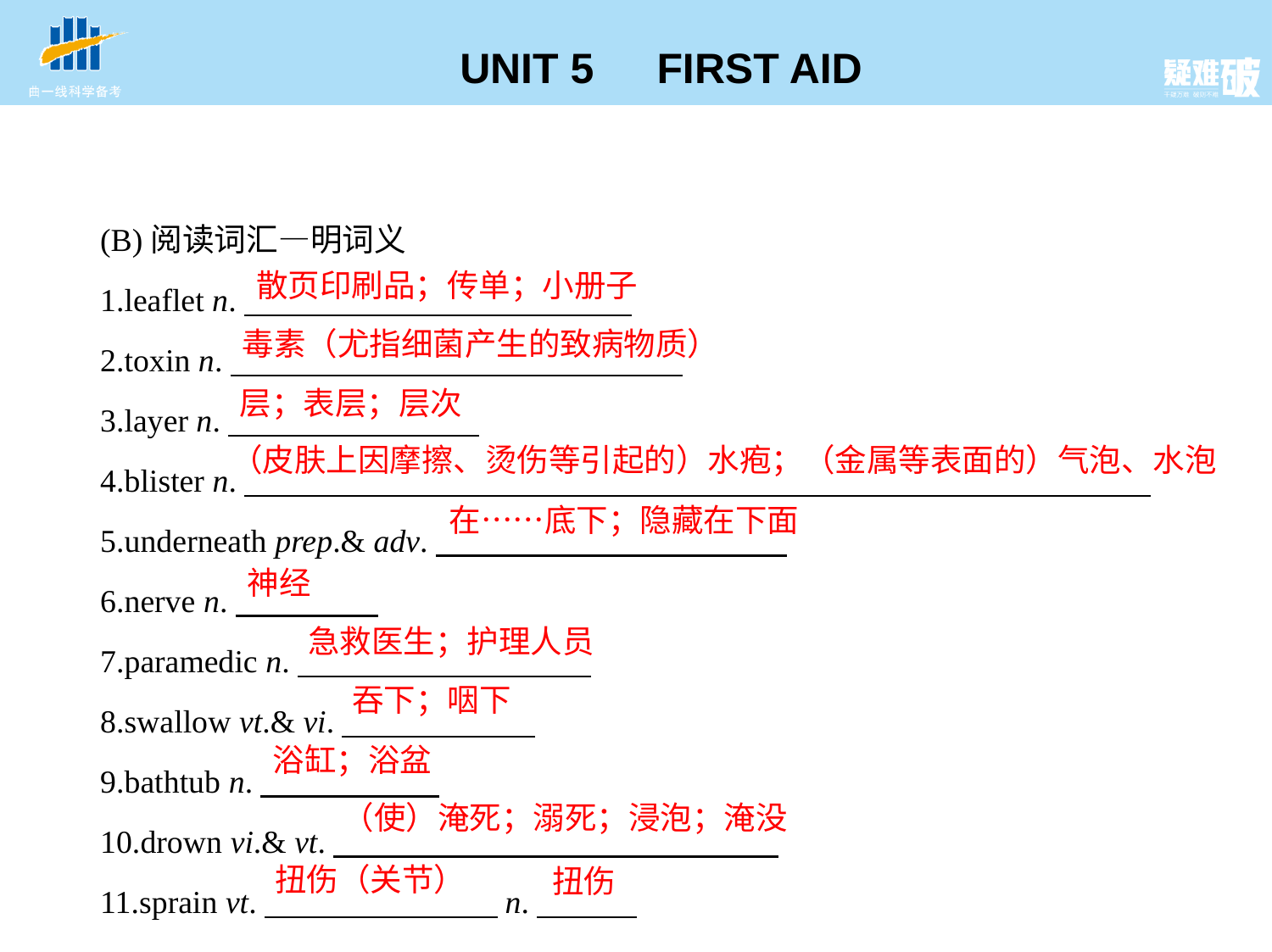

(B)阅读词汇—明词义
1.leaflet n.
2.toxin n.
3.layer n.
4.blister n.
5.underneath prep.& adv.
6.nerve n.
7.paramedic n.
8.swallow vt.& vi.
9.bathtub n.
10.drown vi.& vt.
11.sprain vt.　　　                   n.
散页印刷品；传单；小册子
毒素（尤指细菌产生的致病物质）
层；表层；层次
（皮肤上因摩擦、烫伤等引起的）水疱；（金属等表面的）气泡、水泡
在……底下；隐藏在下面
神经
急救医生；护理人员
吞下；咽下
浴缸；浴盆
（使）淹死；溺死；浸泡；淹没
扭伤（关节）
扭伤